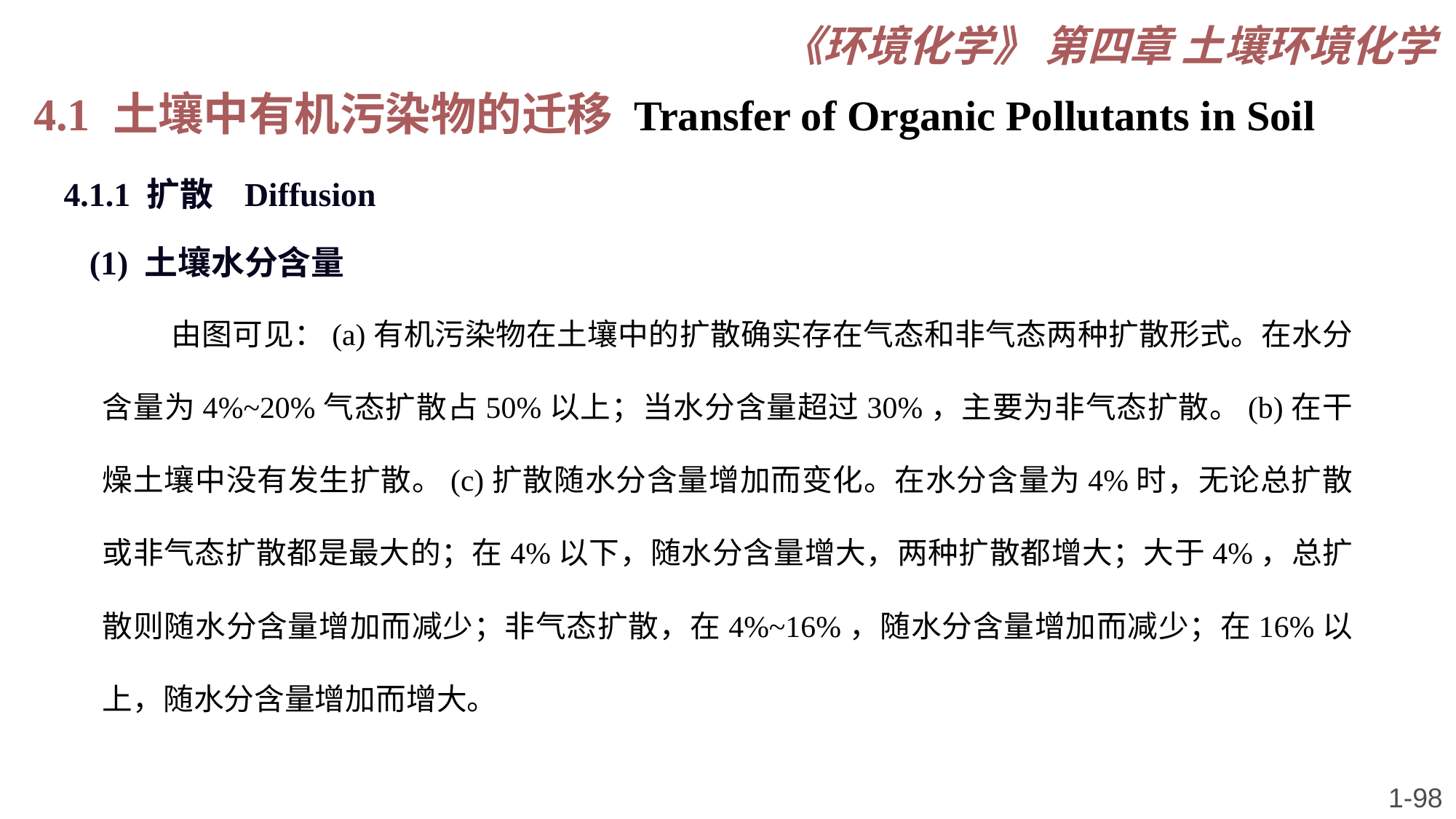

《环境化学》 第四章 土壤环境化学
4.1 土壤中有机污染物的迁移 Transfer of Organic Pollutants in Soil
4.1.1 扩散   Diffusion
(1) 土壤水分含量
 由图可见：(a)有机污染物在土壤中的扩散确实存在气态和非气态两种扩散形式。在水分含量为4%~20%气态扩散占50%以上；当水分含量超过30%，主要为非气态扩散。(b)在干燥土壤中没有发生扩散。(c)扩散随水分含量增加而变化。在水分含量为4%时，无论总扩散或非气态扩散都是最大的；在4%以下，随水分含量增大，两种扩散都增大；大于4%，总扩散则随水分含量增加而减少；非气态扩散，在4%~16%，随水分含量增加而减少；在16%以上，随水分含量增加而增大。
1-98